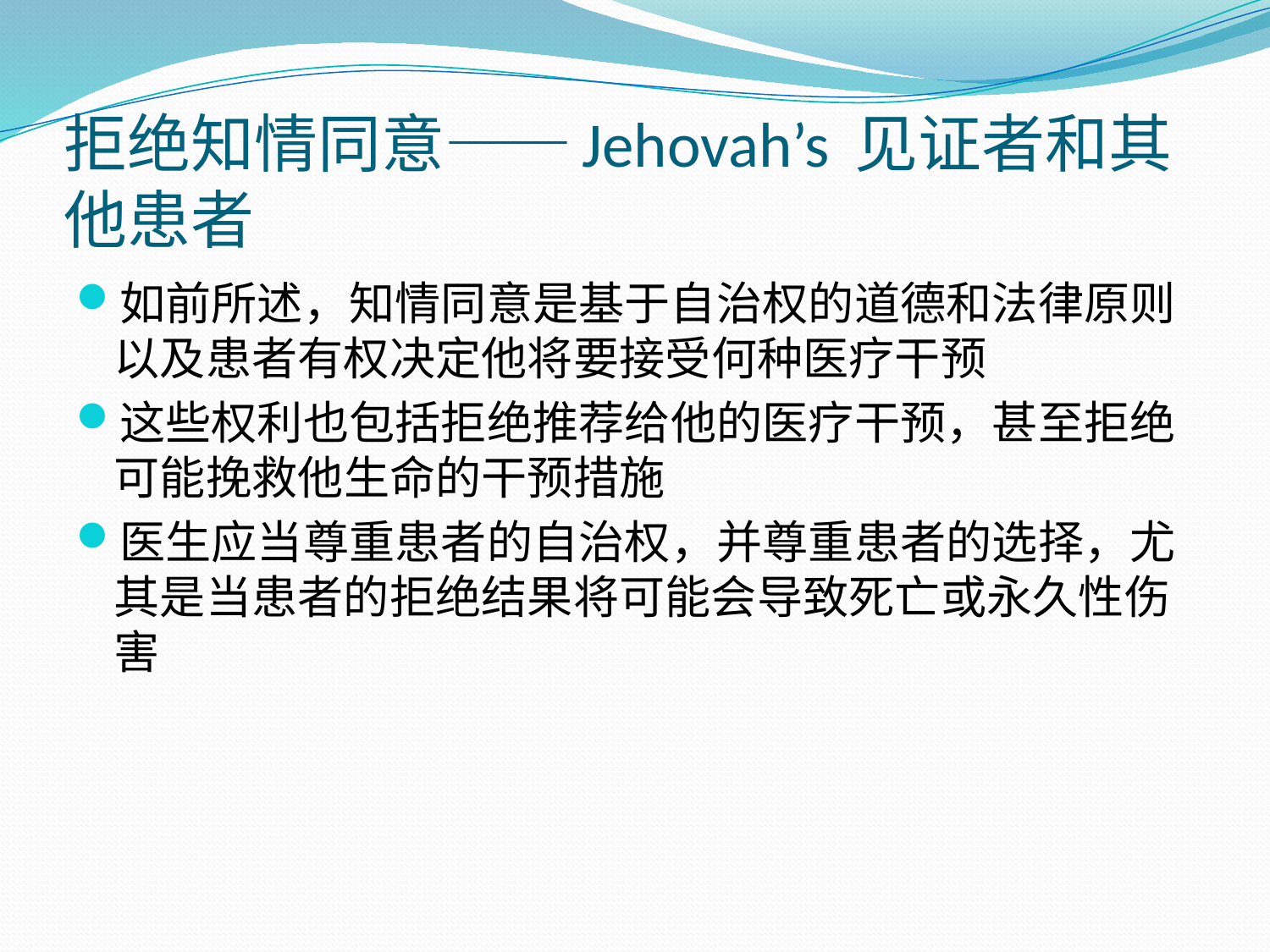

# 拒绝知情同意——Jehovah’s 见证者和其他患者
如前所述，知情同意是基于自治权的道德和法律原则以及患者有权决定他将要接受何种医疗干预
这些权利也包括拒绝推荐给他的医疗干预，甚至拒绝可能挽救他生命的干预措施
医生应当尊重患者的自治权，并尊重患者的选择，尤其是当患者的拒绝结果将可能会导致死亡或永久性伤害